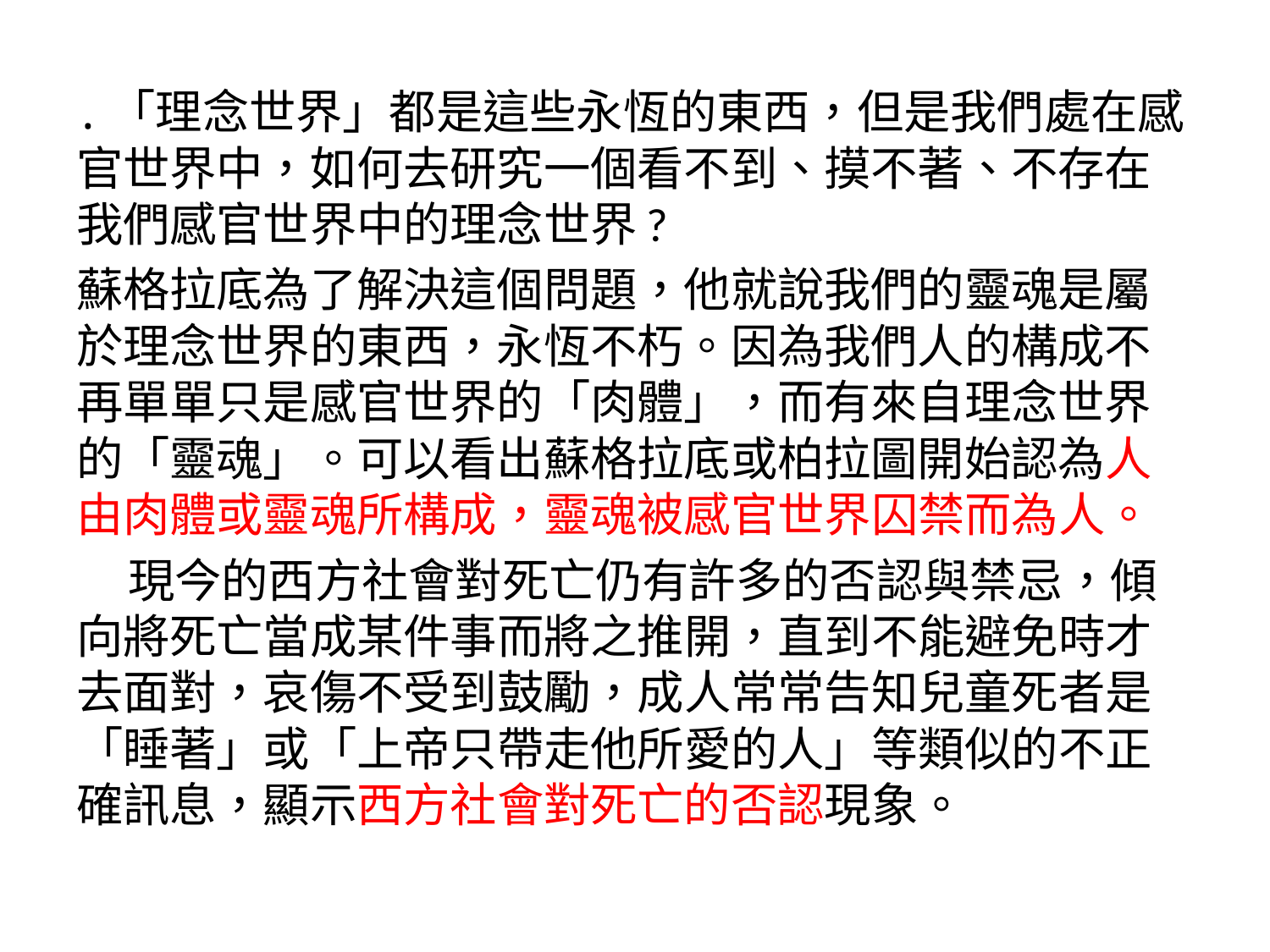

․「理念世界」都是這些永恆的東西，但是我們處在感官世界中，如何去研究一個看不到、摸不著、不存在我們感官世界中的理念世界?
蘇格拉底為了解決這個問題，他就說我們的靈魂是屬於理念世界的東西，永恆不朽。因為我們人的構成不再單單只是感官世界的「肉體」，而有來自理念世界的「靈魂」。可以看出蘇格拉底或柏拉圖開始認為人由肉體或靈魂所構成，靈魂被感官世界囚禁而為人。
    現今的西方社會對死亡仍有許多的否認與禁忌，傾向將死亡當成某件事而將之推開，直到不能避免時才去面對，哀傷不受到鼓勵，成人常常告知兒童死者是「睡著」或「上帝只帶走他所愛的人」等類似的不正確訊息，顯示西方社會對死亡的否認現象。